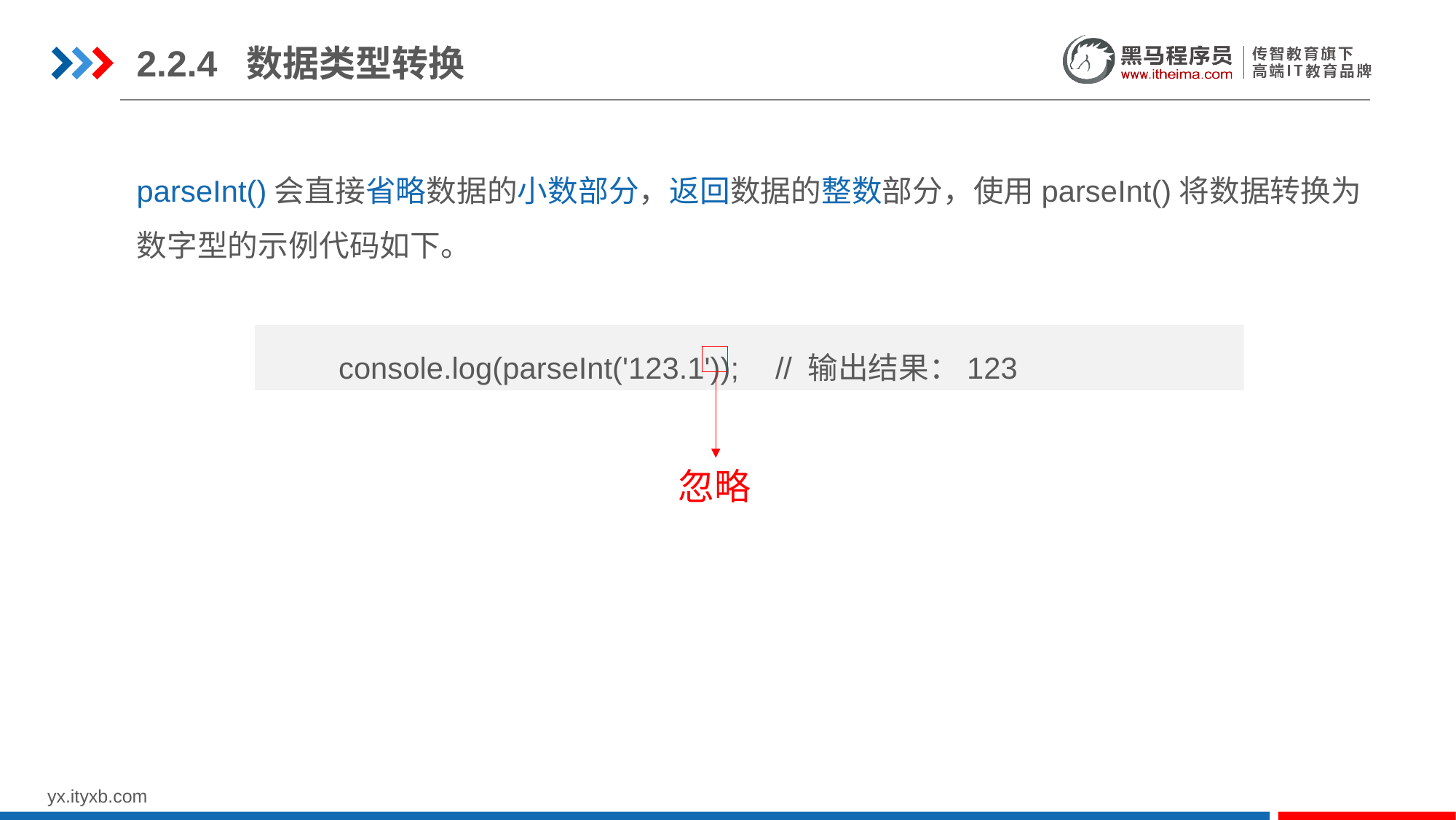

2.2.4  数据类型转换
parseInt()会直接省略数据的小数部分，返回数据的整数部分，使用parseInt()将数据转换为数字型的示例代码如下。
console.log(parseInt('123.1'));    	// 输出结果：123

忽略